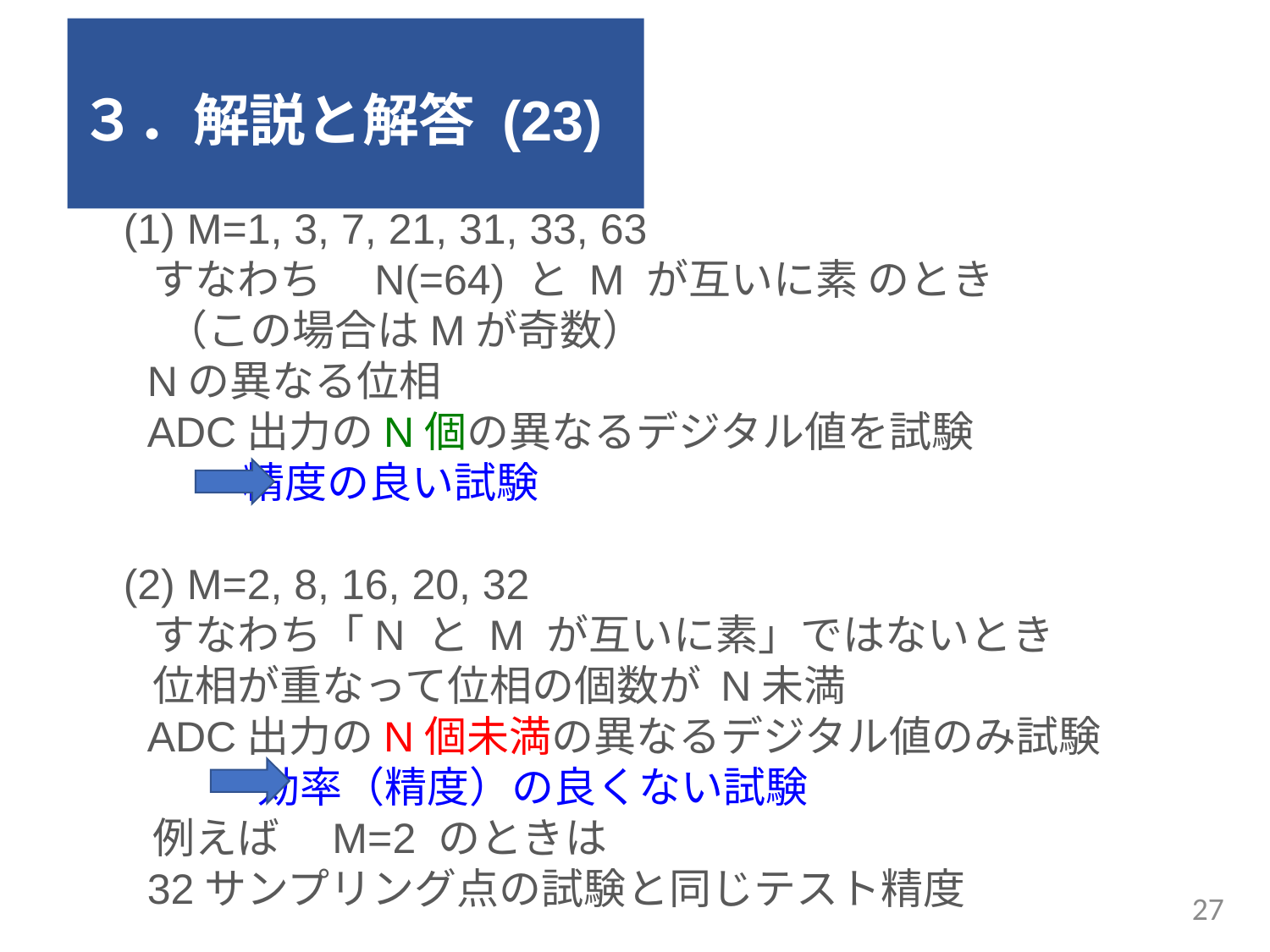

# ３．解説と解答 (23)
(1) M=1, 3, 7, 21, 31, 33, 63
  すなわち　N(=64) と M が互いに素 のとき
　（この場合はMが奇数）
  Nの異なる位相
  ADC出力のN個の異なるデジタル値を試験
　        精度の良い試験

(2) M=2, 8, 16, 20, 32
  すなわち「N と M が互いに素」ではないとき
  位相が重なって位相の個数が N未満
  ADC出力のN個未満の異なるデジタル値のみ試験
             効率（精度）の良くない試験
  例えば　M=2 のときは
  32サンプリング点の試験と同じテスト精度

27